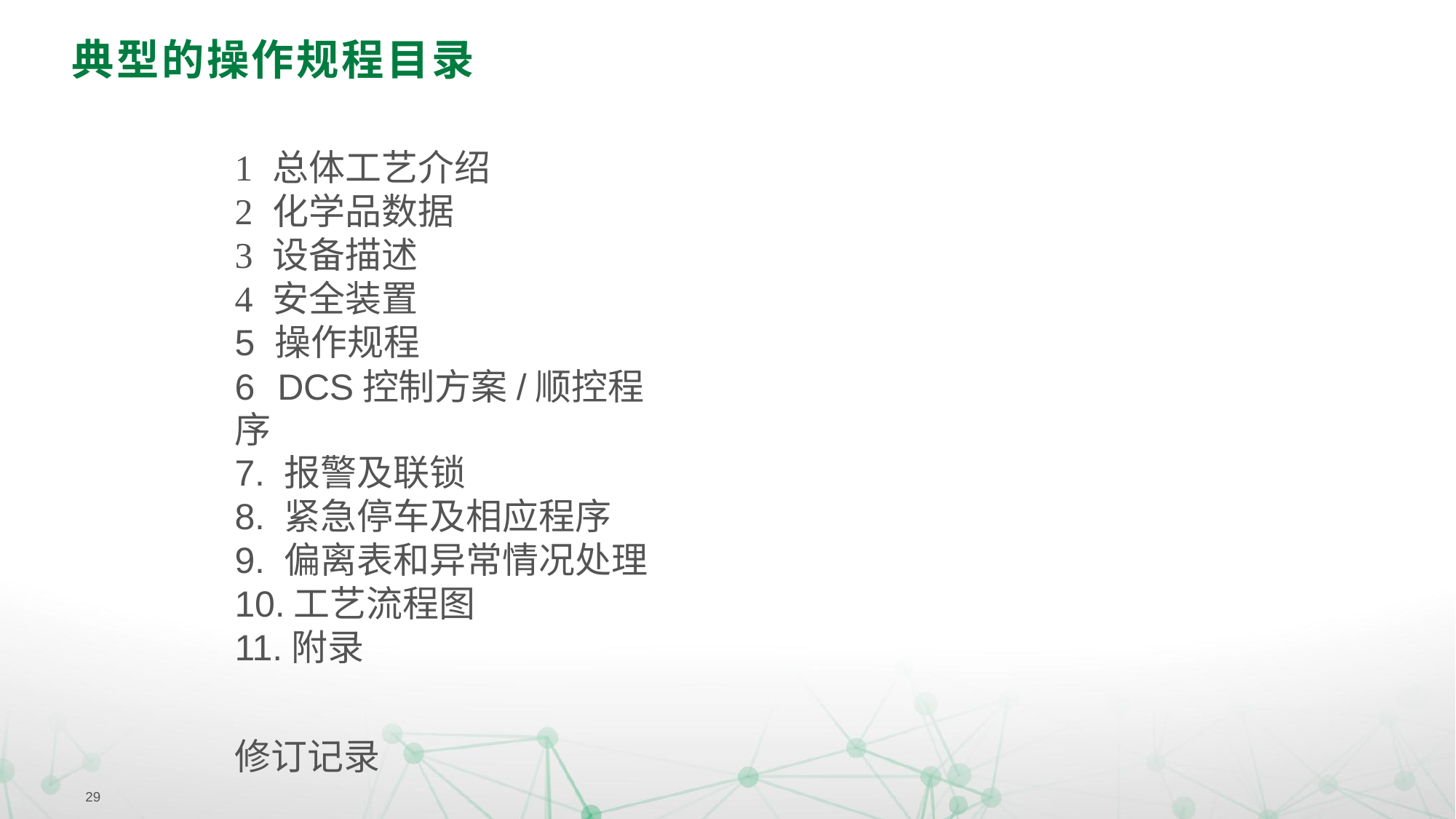

# 典型的操作规程目录
1	总体工艺介绍
2	化学品数据
3	设备描述
4	安全装置
5 操作规程
6	DCS控制方案/顺控程序
7. 报警及联锁
8. 紧急停车及相应程序
9. 偏离表和异常情况处理
10.工艺流程图
11.附录

修订记录
29